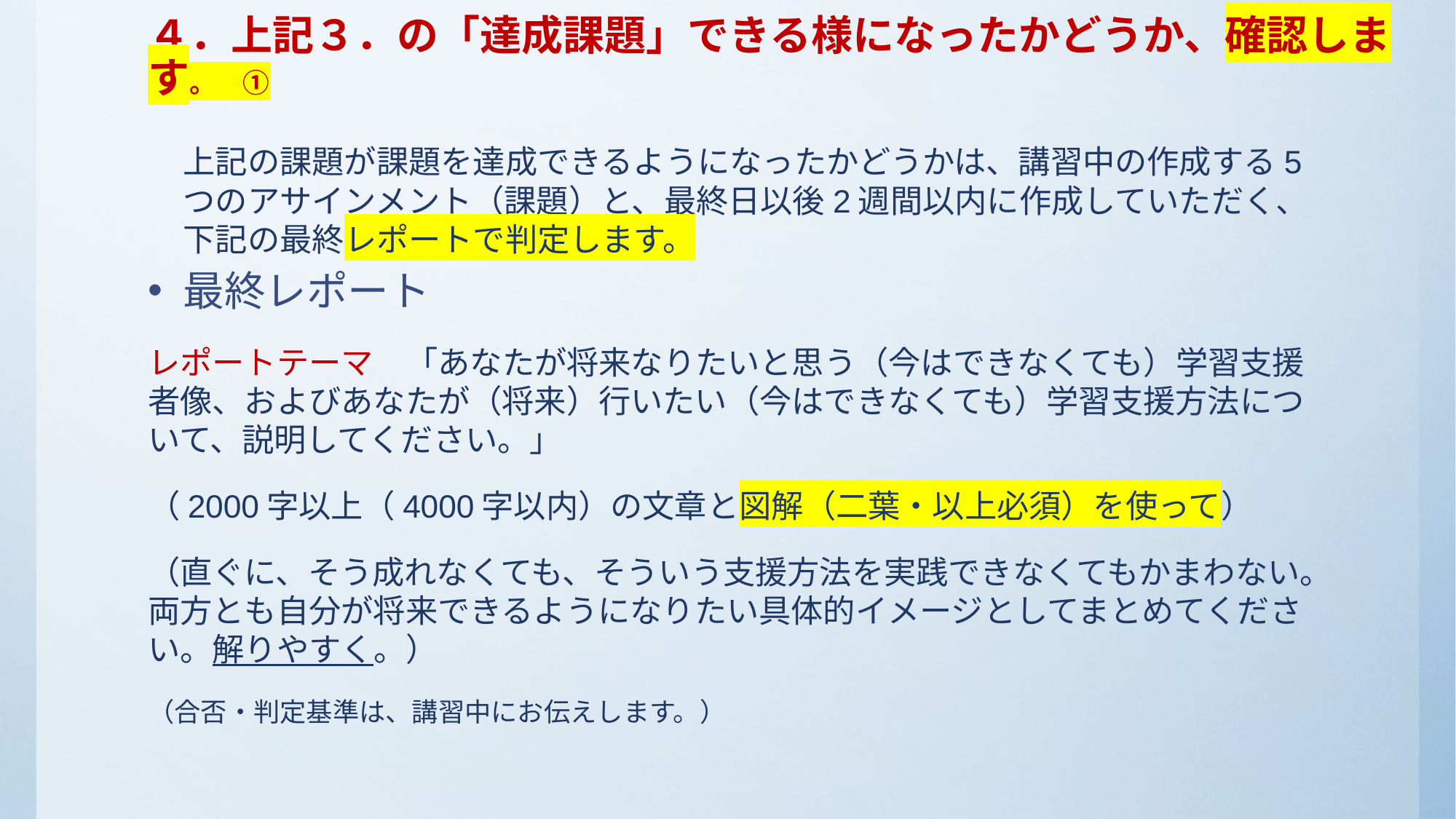

# ４．上記３．の「達成課題」できる様になったかどうか、確認します。　①
上記の課題が課題を達成できるようになったかどうかは、講習中の作成する5つのアサインメント（課題）と、最終日以後2週間以内に作成していただく、下記の最終レポートで判定します。
最終レポート
レポートテーマ　「あなたが将来なりたいと思う（今はできなくても）学習支援者像、およびあなたが（将来）行いたい（今はできなくても）学習支援方法について、説明してください。」
（2000字以上（4000字以内）の文章と図解（二葉・以上必須）を使って）
（直ぐに、そう成れなくても、そういう支援方法を実践できなくてもかまわない。両方とも自分が将来できるようになりたい具体的イメージとしてまとめてください。解りやすく。）
（合否・判定基準は、講習中にお伝えします。）